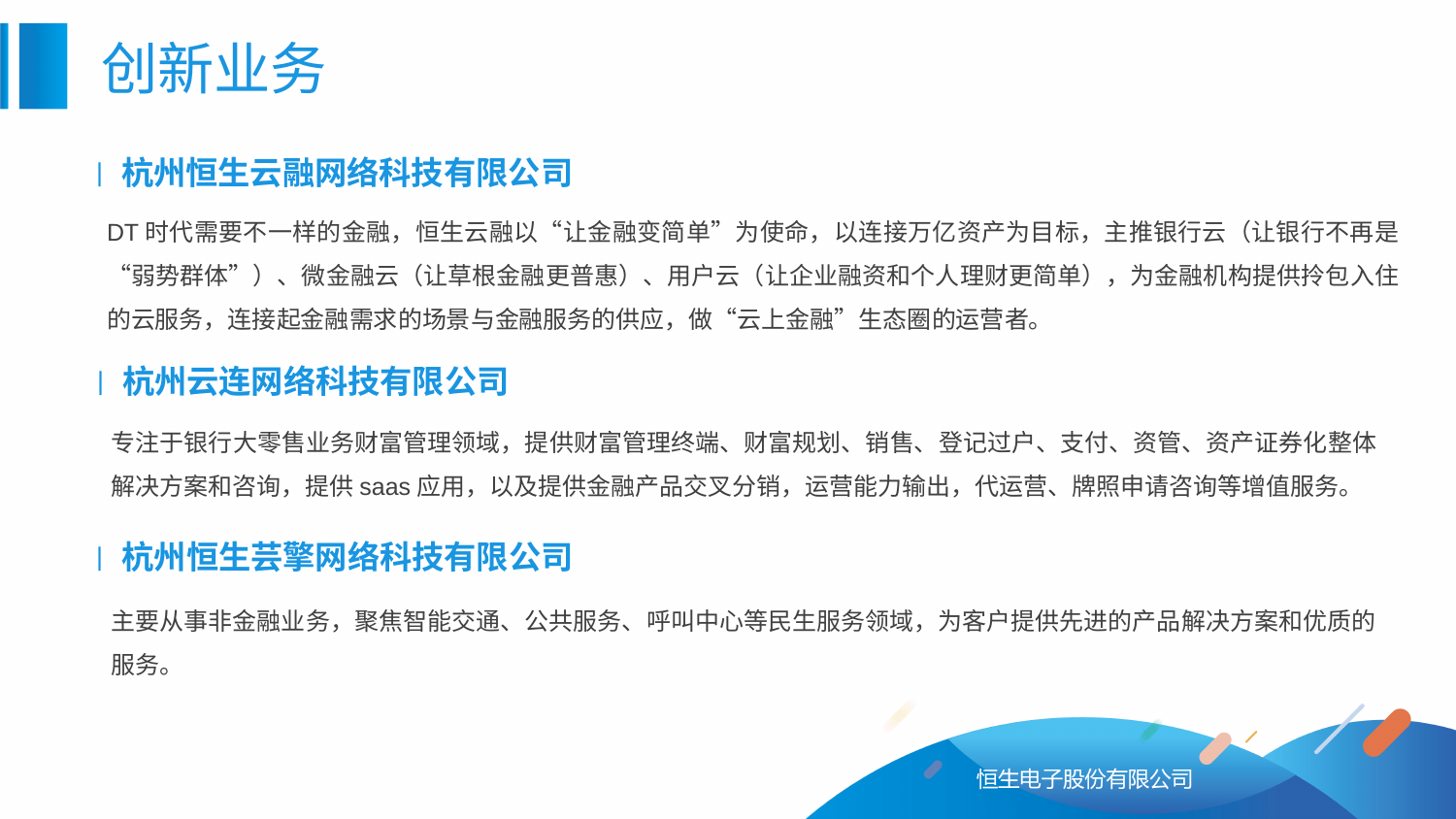

创新业务
杭州恒生云融网络科技有限公司
丨
DT时代需要不一样的金融，恒生云融以“让金融变简单”为使命，以连接万亿资产为目标，主推银行云（让银行不再是“弱势群体”）、微金融云（让草根金融更普惠）、用户云（让企业融资和个人理财更简单），为金融机构提供拎包入住的云服务，连接起金融需求的场景与金融服务的供应，做“云上金融”生态圈的运营者。
杭州云连网络科技有限公司
丨
专注于银行大零售业务财富管理领域，提供财富管理终端、财富规划、销售、登记过户、支付、资管、资产证券化整体解决方案和咨询，提供saas应用，以及提供金融产品交叉分销，运营能力输出，代运营、牌照申请咨询等增值服务。
杭州恒生芸擎网络科技有限公司
丨
主要从事非金融业务，聚焦智能交通、公共服务、呼叫中心等民生服务领域，为客户提供先进的产品解决方案和优质的服务。